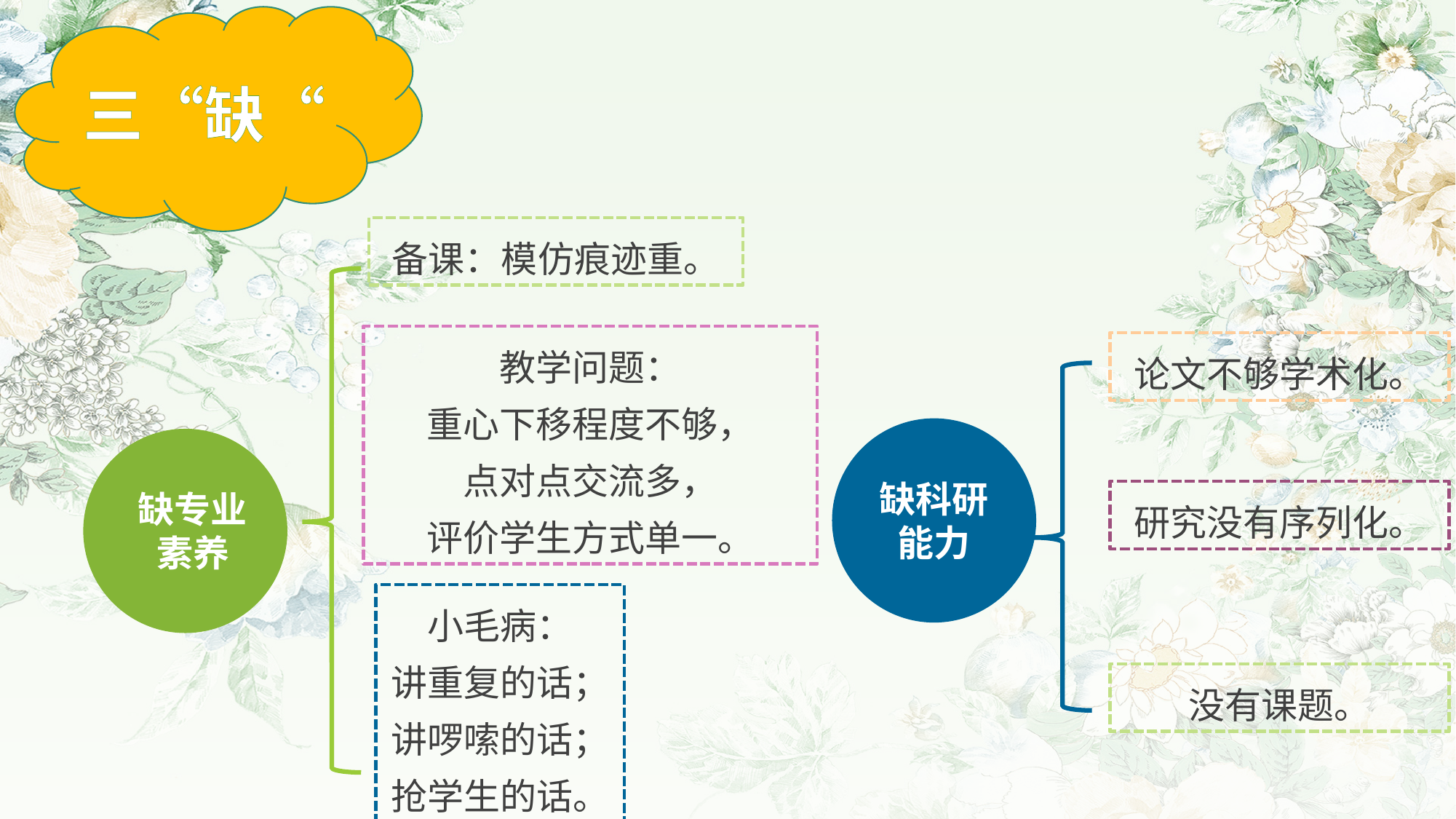

三“缺“
备课：模仿痕迹重。

教学问题：
重心下移程度不够，
点对点交流多，
评价学生方式单一。
论文不够学术化。

缺科研能力

缺专业素养
研究没有序列化。
小毛病：
讲重复的话；
讲啰嗦的话；
抢学生的话。
没有课题。